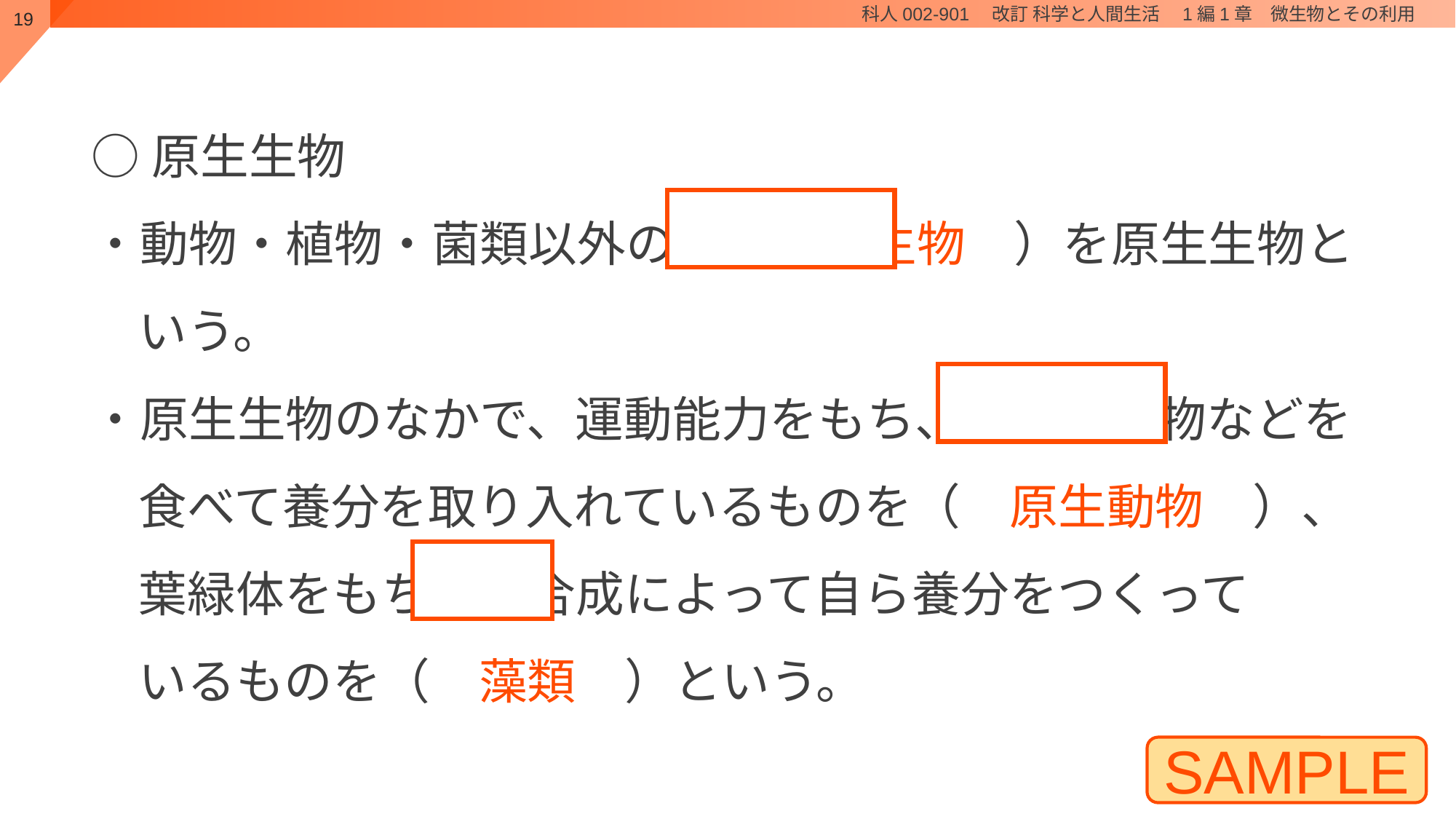

○原生生物
・動物・植物・菌類以外の（　真核生物　）を原生生物という。
・原生生物のなかで、運動能力をもち、ほかの生物などを
食べて養分を取り入れているものを（　原生動物　）、
葉緑体をもち、光合成によって自ら養分をつくって
いるものを（　藻類　）という。